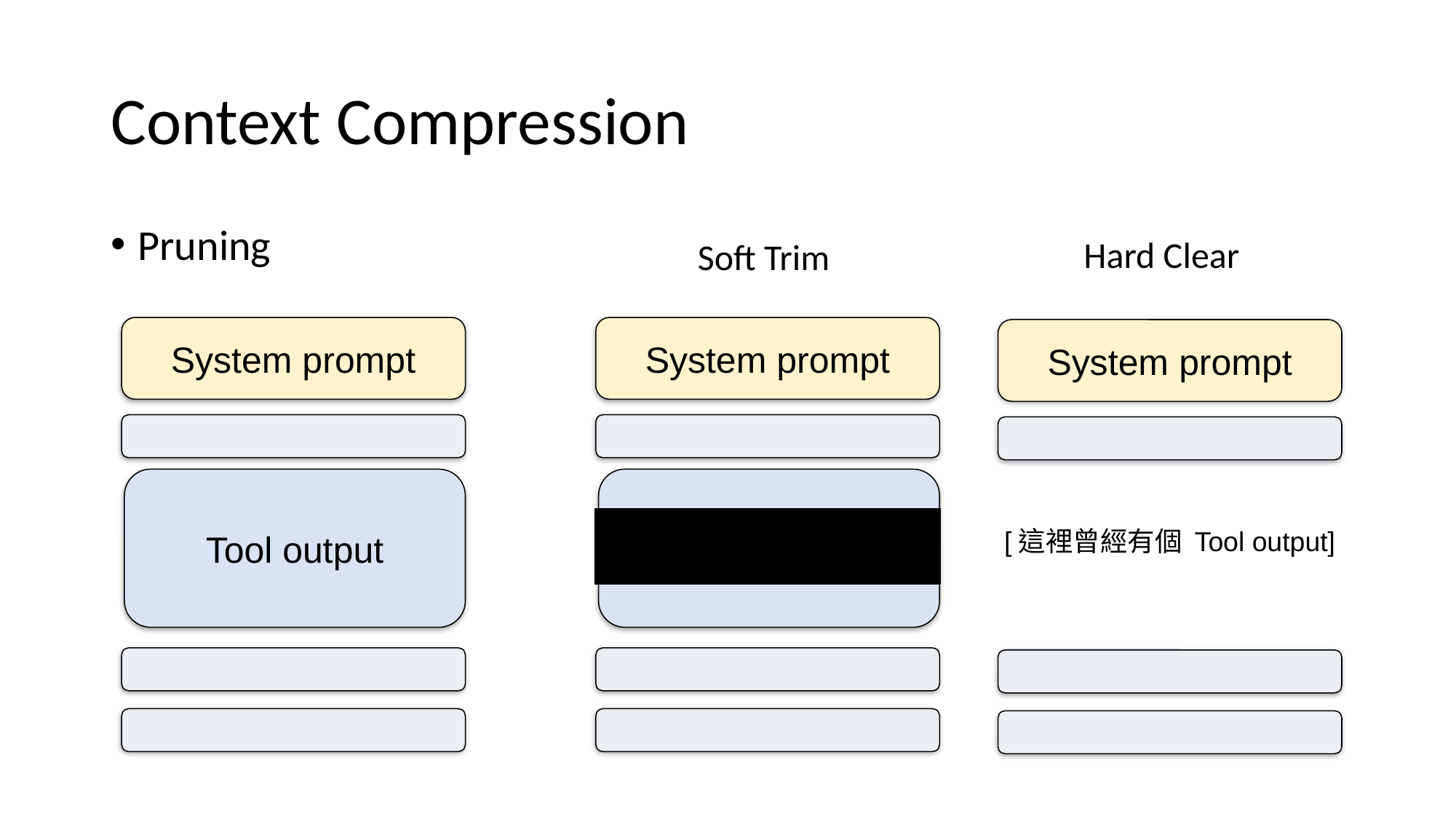

# Context Compression
Pruning
Hard Clear
Soft Trim
System prompt
System prompt
System prompt

Tool output
Tool output

[這裡曾經有個 Tool output]